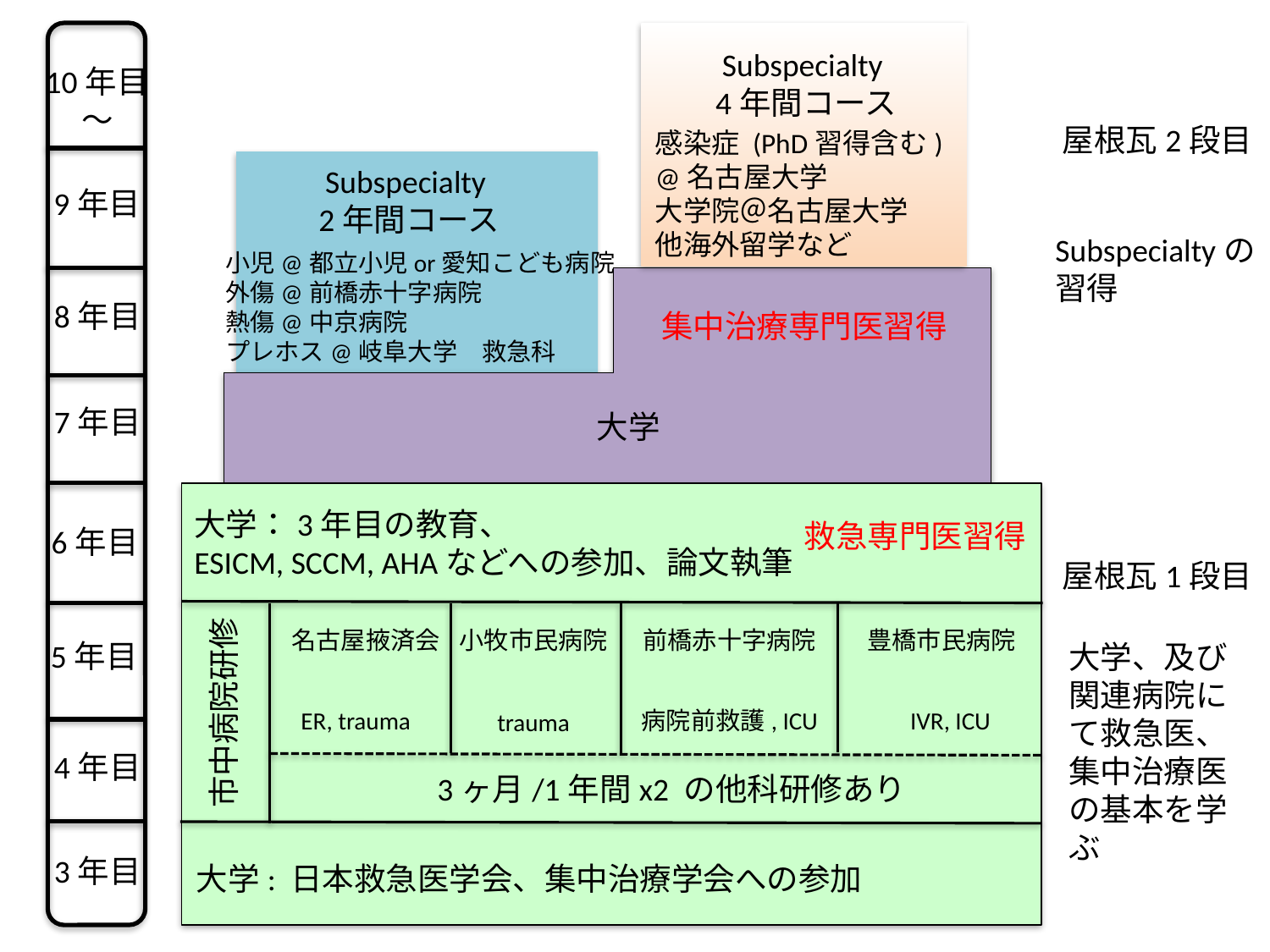

Subspecialty
4年間コース
10年目
〜
屋根瓦2段目
感染症 (PhD習得含む)
@名古屋大学
大学院＠名古屋大学
他海外留学など

Subspecialty
2年間コース
9年目
Subspecialtyの習得
小児@都立小児or愛知こども病院
外傷@前橋赤十字病院
熱傷@中京病院
プレホス@岐阜大学　救急科

8年目
集中治療専門医習得
7年目
大学

大学：3年目の教育、
ESICM, SCCM, AHAなどへの参加、論文執筆
救急専門医習得
6年目
屋根瓦1段目
名古屋掖済会
小牧市民病院
前橋赤十字病院
豊橋市民病院
5年目
大学、及び関連病院にて救急医、集中治療医の基本を学ぶ
市中病院研修
ER, trauma
IVR, ICU
病院前救護, ICU
trauma
4年目
3ヶ月/1年間x2 の他科研修あり
3年目
大学: 日本救急医学会、集中治療学会への参加